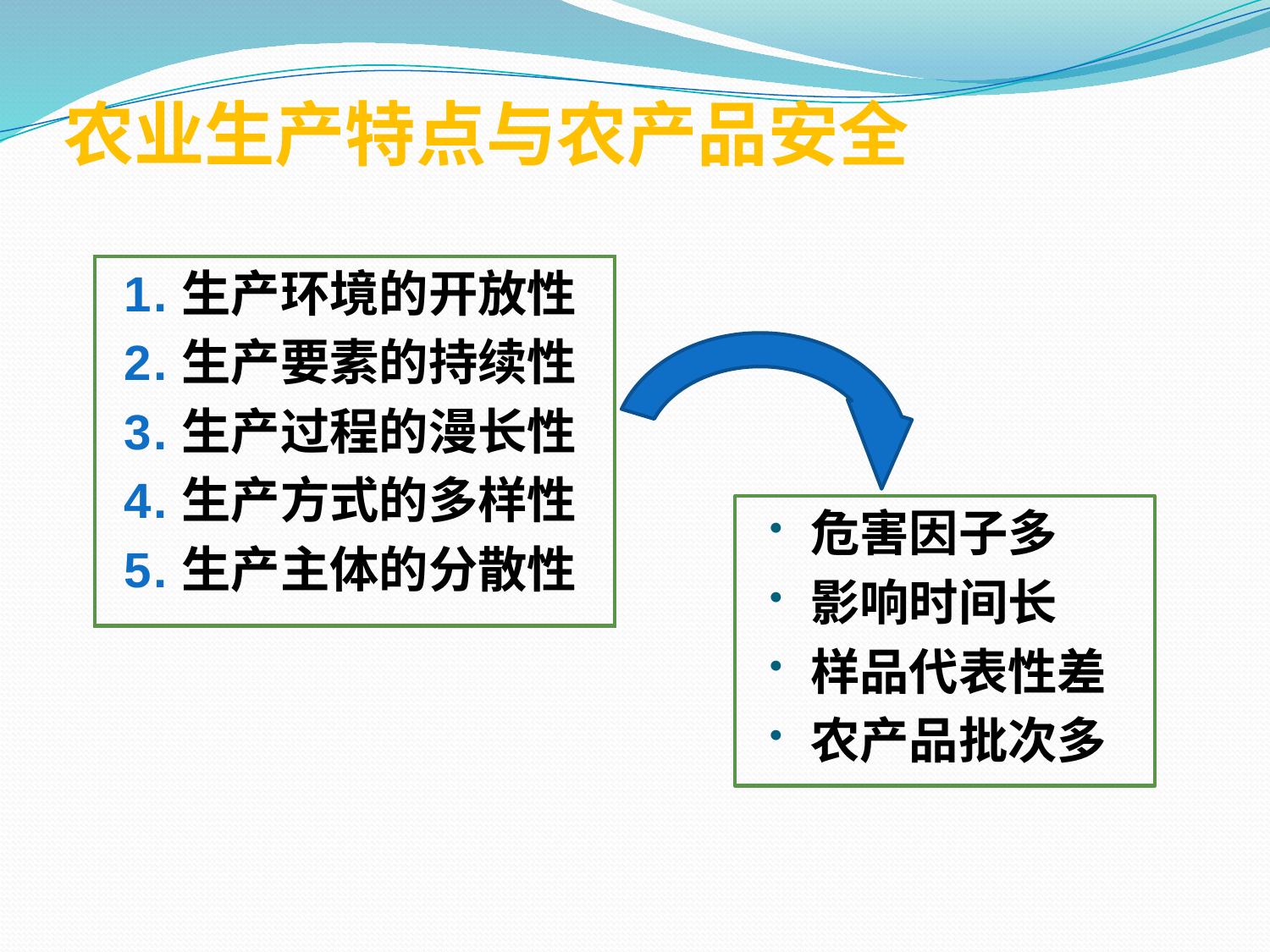

# 农业生产特点与农产品安全
生产环境的开放性
生产要素的持续性
生产过程的漫长性
生产方式的多样性
生产主体的分散性

危害因子多
影响时间长
样品代表性差
农产品批次多